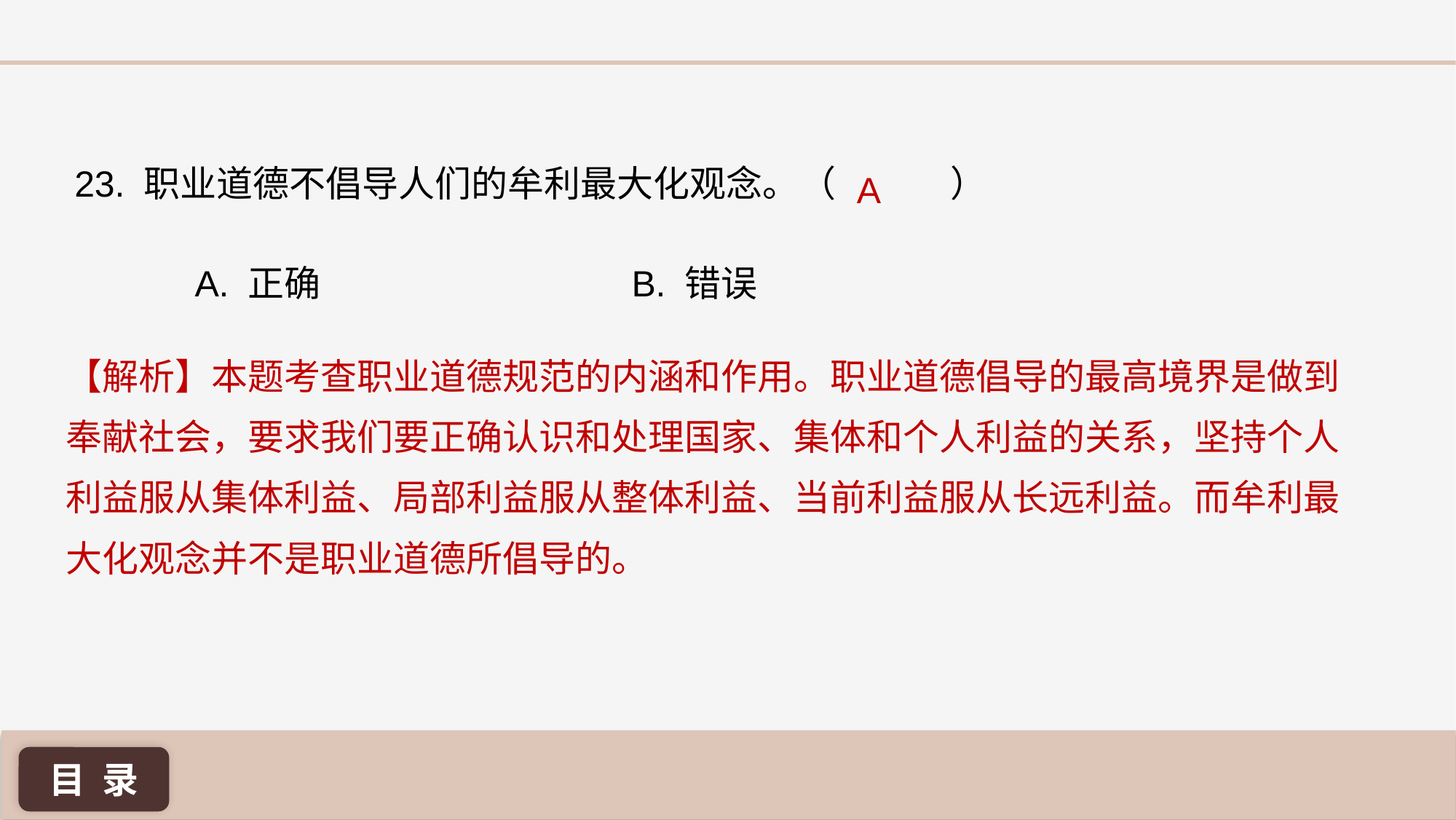

23. 职业道德不倡导人们的牟利最大化观念。（	       ）
A
A. 正确 			B. 错误
【解析】本题考查职业道德规范的内涵和作用。职业道德倡导的最高境界是做到奉献社会，要求我们要正确认识和处理国家、集体和个人利益的关系，坚持个人利益服从集体利益、局部利益服从整体利益、当前利益服从长远利益。而牟利最大化观念并不是职业道德所倡导的。